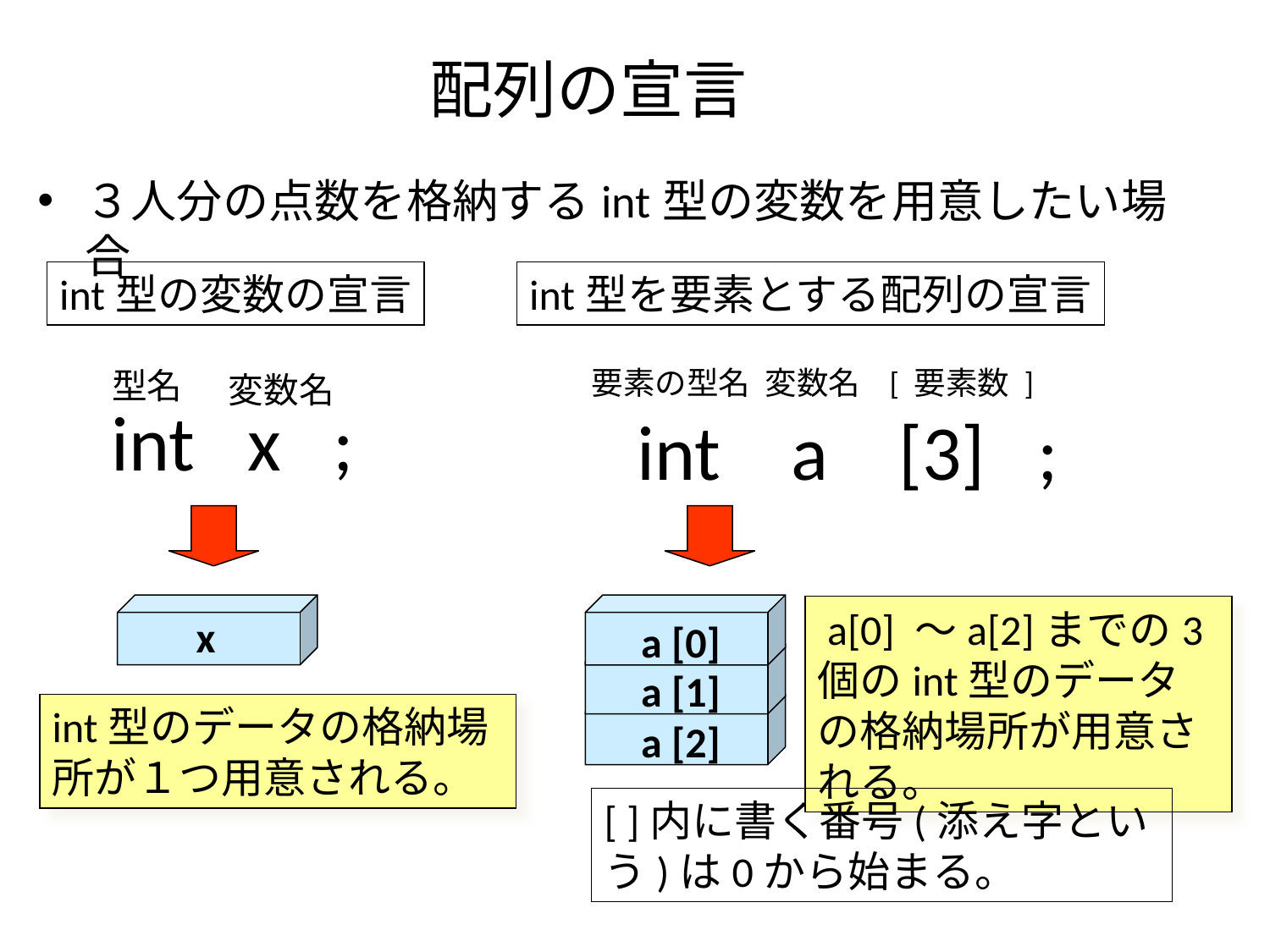

# 配列の宣言
３人分の点数を格納するint型の変数を用意したい場合
int型の変数の宣言
int型を要素とする配列の宣言
型名
要素の型名
変数名   [ 要素数 ]
変数名
 int   x   ;
int    a    [3]   ;

x

 a [0]
 a[0] ～a[2]までの3個のint型のデータの格納場所が用意される。

 a [1]
int型のデータの格納場所が１つ用意される。

 a [2]
[ ]内に書く番号(添え字という)は0から始まる。